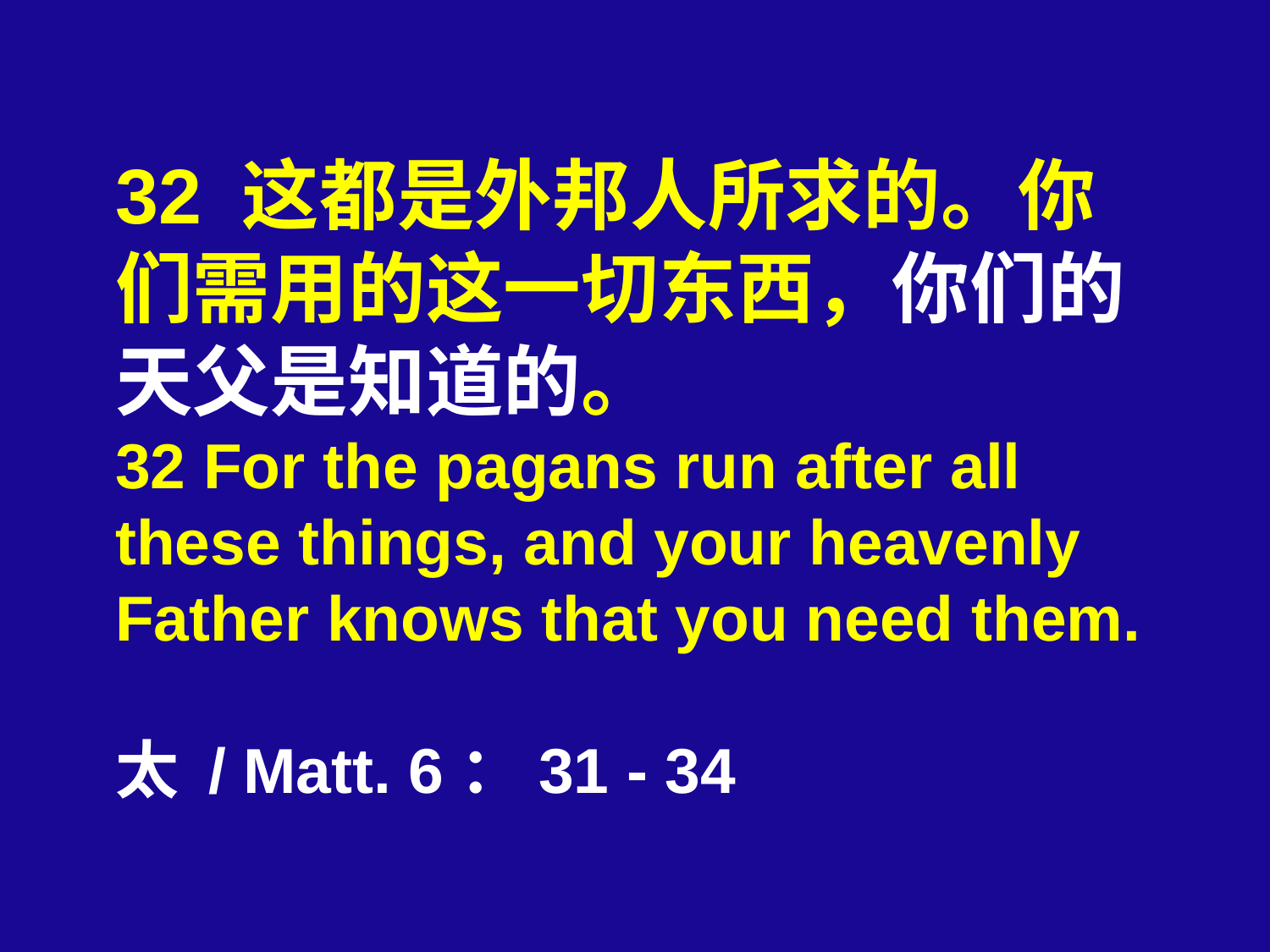

# 32 这都是外邦人所求的。你们需用的这一切东西，你们的天父是知道的。 32 For the pagans run after all these things, and your heavenly Father knows that you need them. 太 / Matt. 6：31 - 34